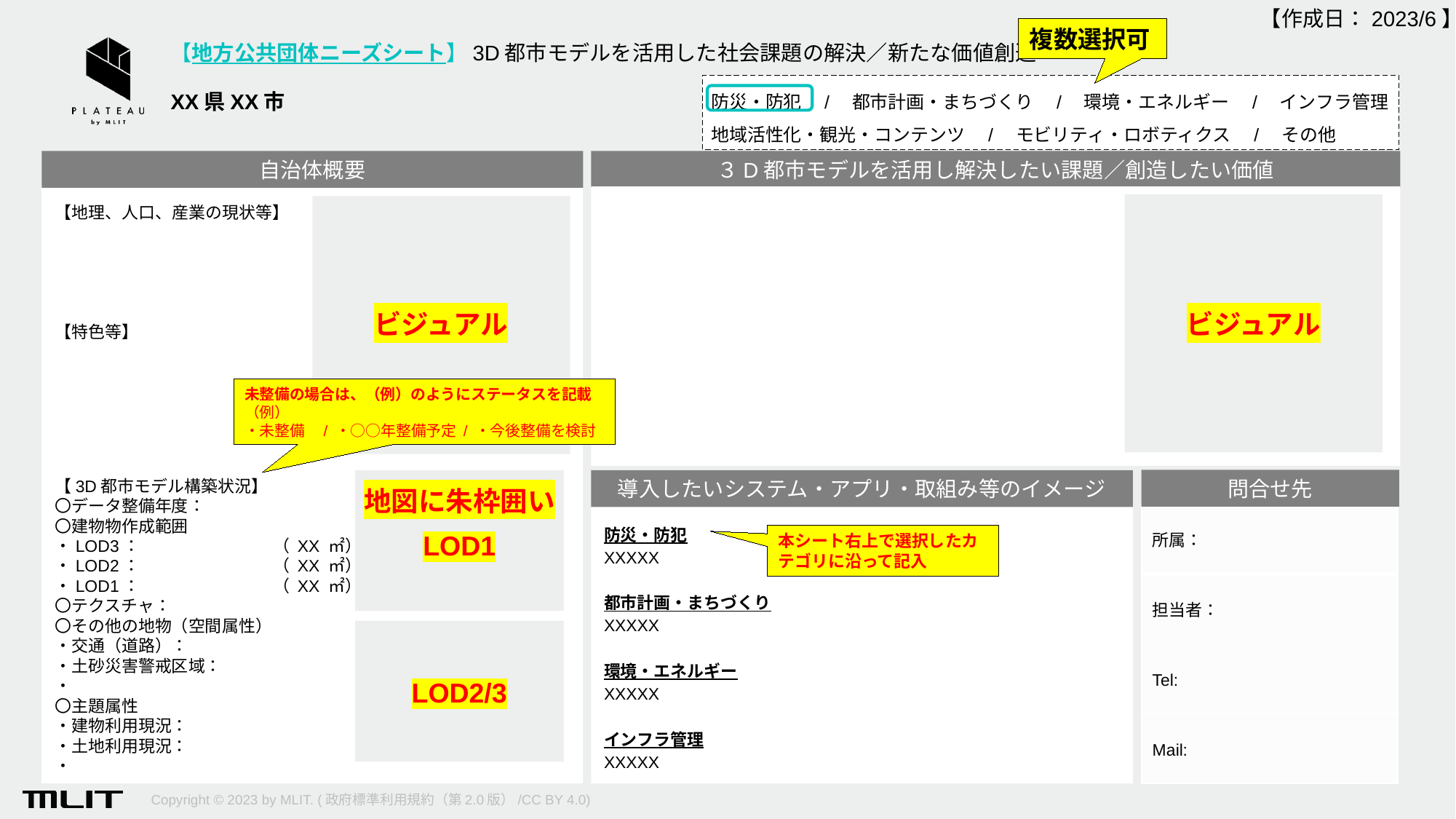

【作成日：2023/6】
複数選択可
【地方公共団体ニーズシート】3D都市モデルを活用した社会課題の解決／新たな価値創造
防災・防犯　/　都市計画・まちづくり　/　環境・エネルギー　/　インフラ管理
地域活性化・観光・コンテンツ　/　モビリティ・ロボティクス　/　その他
XX県XX市

自治体概要
３D都市モデルを活用し解決したい課題／創造したい価値

【地理、人口、産業の現状等】

【特色等】

ビジュアル
ビジュアル
未整備の場合は、（例）のようにステータスを記載
（例）
・未整備　/ ・○○年整備予定 / ・今後整備を検討
問合せ先
【3D都市モデル構築状況】
〇データ整備年度：
〇建物物作成範囲
・LOD3：		（ XX ㎡）
・LOD2：		（ XX ㎡）
・LOD1：		（ XX ㎡）
〇テクスチャ：
〇その他の地物（空間属性）
・交通（道路）：
・土砂災害警戒区域：
・
〇主題属性
・建物利用現況：
・土地利用現況：
・

導入したいシステム・アプリ・取組み等のイメージ
地図に朱枠囲い

| 所属： |
| --- |
| 担当者： |
| Tel: |
| Mail: |
防災・防犯
XXXXX

都市計画・まちづくり
XXXXX

環境・エネルギー
XXXXX

インフラ管理
XXXXX
LOD1
本シート右上で選択したカテゴリに沿って記入
LOD2/3